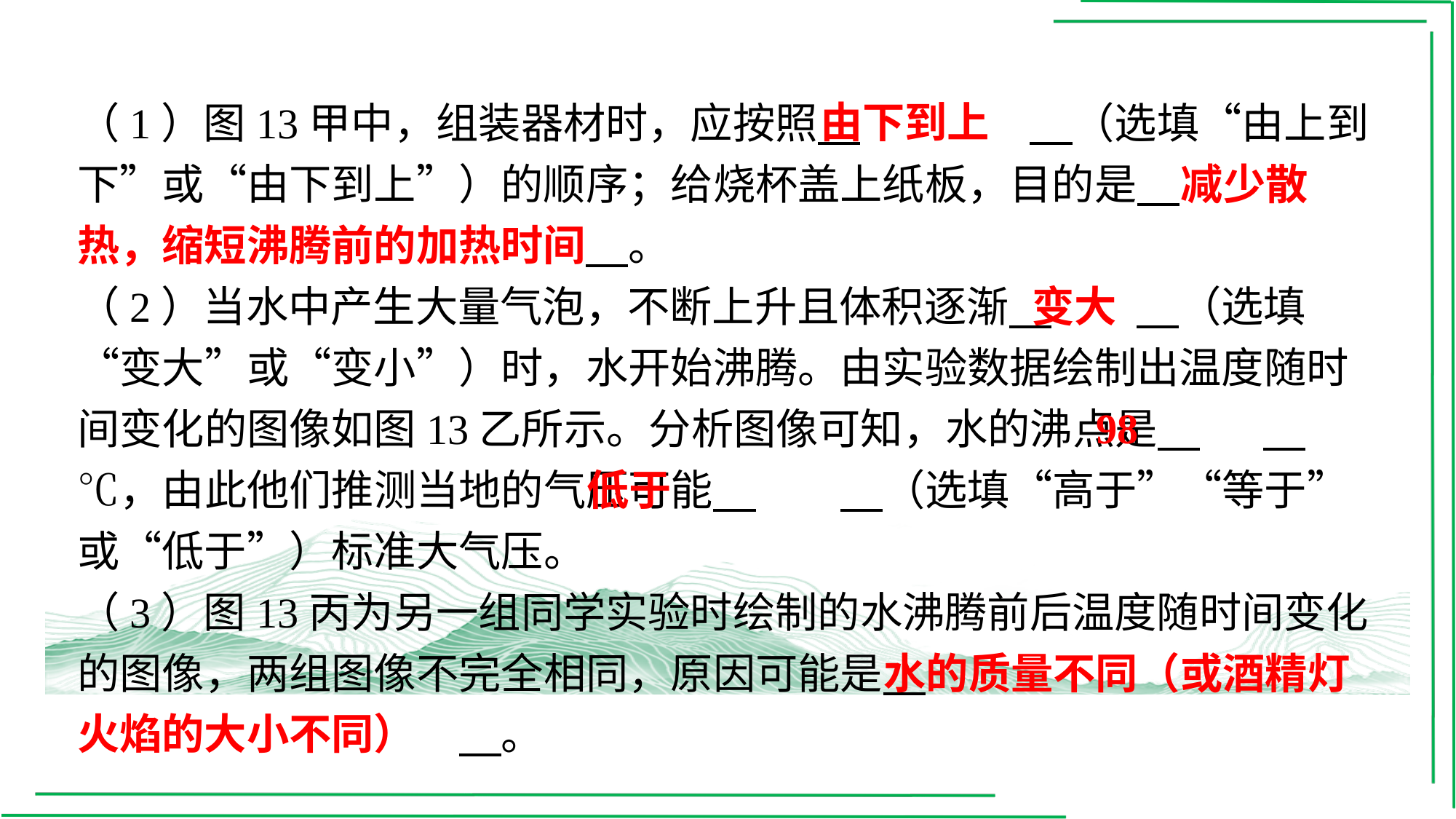

由下到上
（1）图13甲中，组装器材时，应按照 　由下到上　⁠（选填“由上到下”或“由下到上”）的顺序；给烧杯盖上纸板，目的是 　减少散热，缩短沸腾前的加热时间　⁠。
（2）当水中产生大量气泡，不断上升且体积逐渐 　变大　⁠（选填“变大”或“变小”）时，水开始沸腾。由实验数据绘制出温度随时间变化的图像如图13乙所示。分析图像可知，水的沸点是 　98　⁠℃，由此他们推测当地的气压可能 　低于　⁠（选填“高于”“等于”或“低于”）标准大气压。
（3）图13丙为另一组同学实验时绘制的水沸腾前后温度随时间变化的图像，两组图像不完全相同，原因可能是 　水的质量不同（或酒精灯火焰的大小不同）　⁠。
减少散
热，缩短沸腾前的加热时间
变大
98
低于
水的质量不同（或酒精灯
火焰的大小不同）